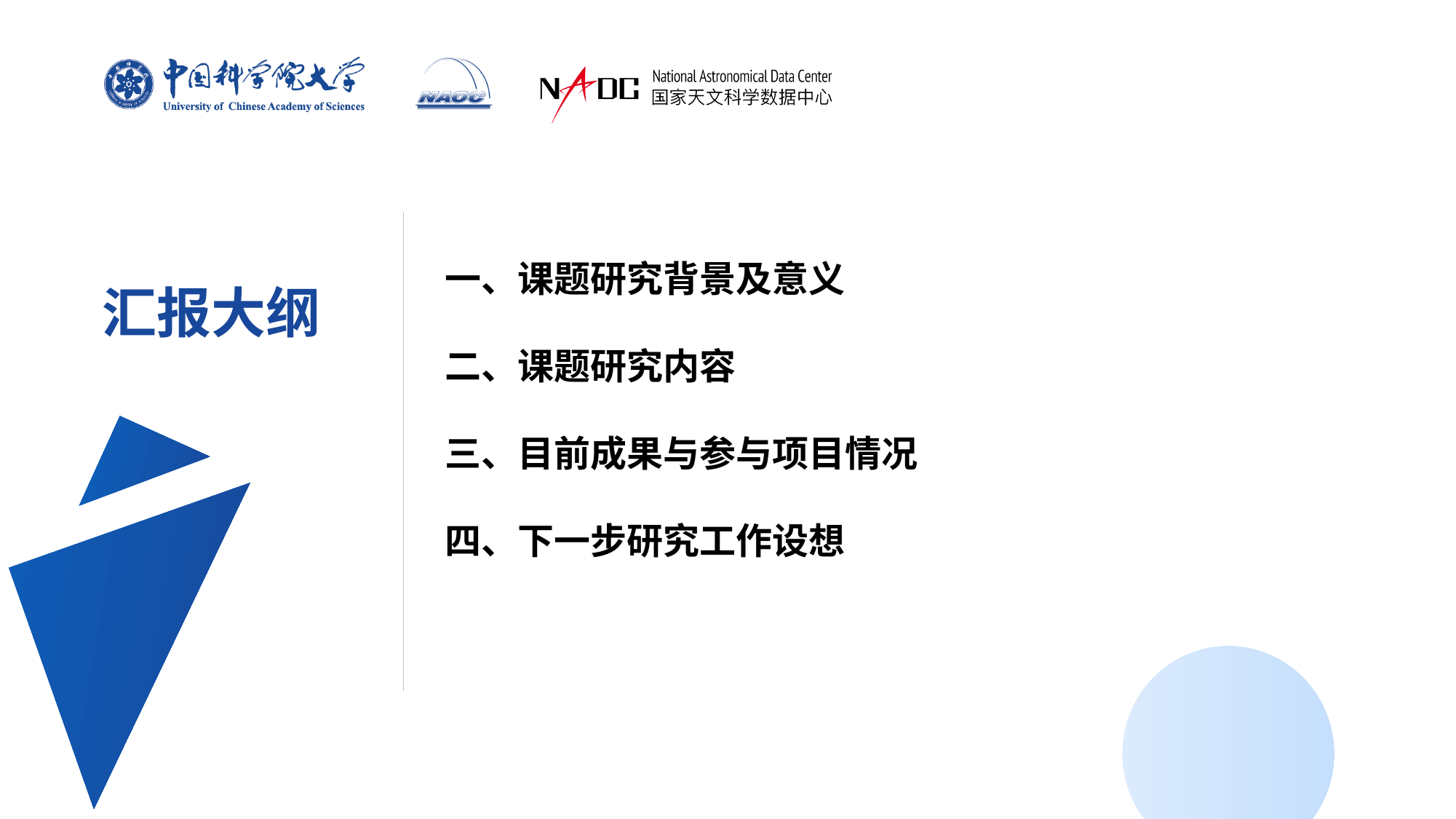

一、课题研究背景及意义
二、课题研究内容
三、目前成果与参与项目情况
四、下一步研究工作设想
汇报大纲